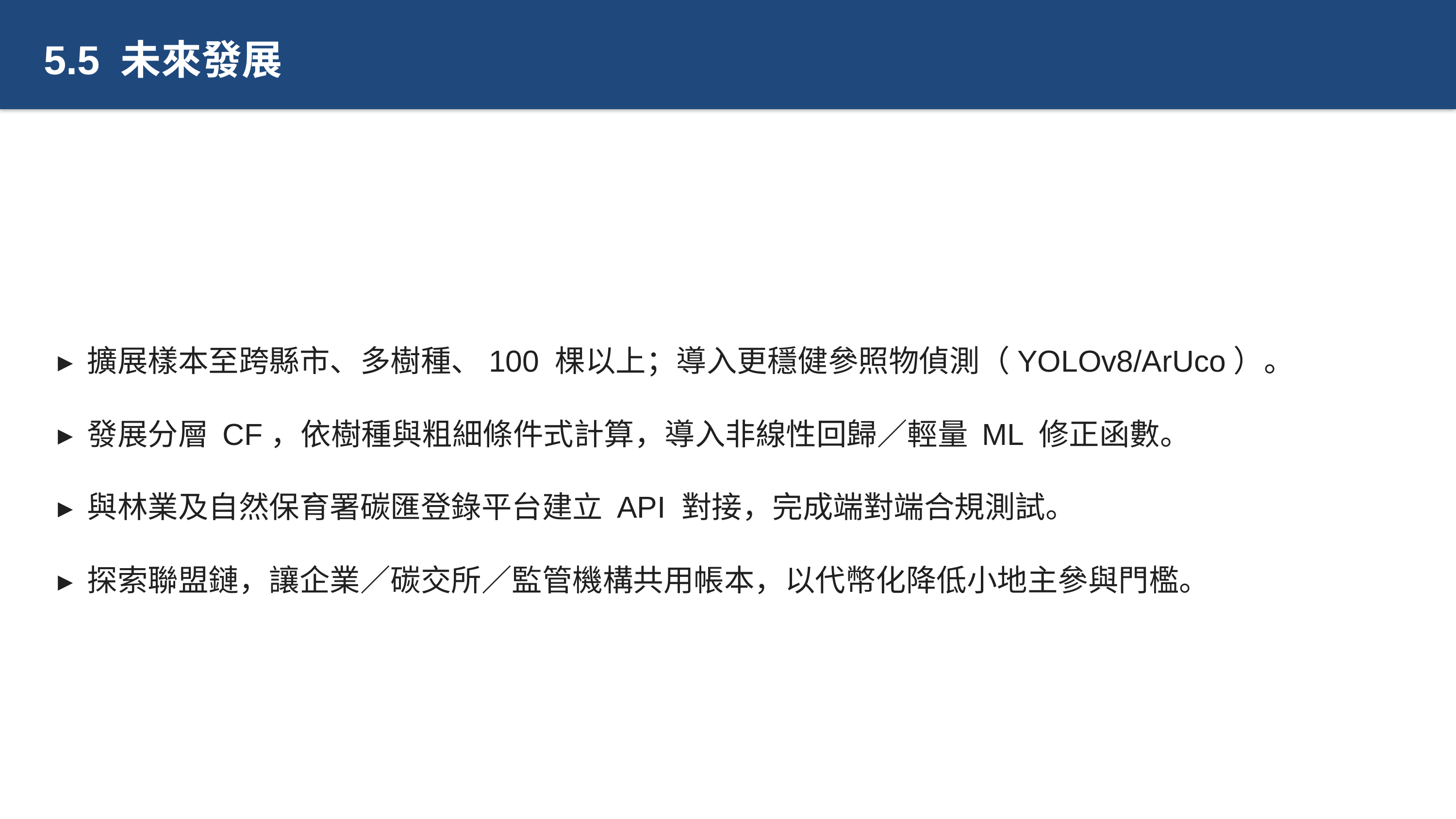

5.5 未來發展
▸ 擴展樣本至跨縣市、多樹種、100 棵以上；導入更穩健參照物偵測（YOLOv8/ArUco）。
▸ 發展分層 CF，依樹種與粗細條件式計算，導入非線性回歸／輕量 ML 修正函數。
▸ 與林業及自然保育署碳匯登錄平台建立 API 對接，完成端對端合規測試。
▸ 探索聯盟鏈，讓企業／碳交所／監管機構共用帳本，以代幣化降低小地主參與門檻。